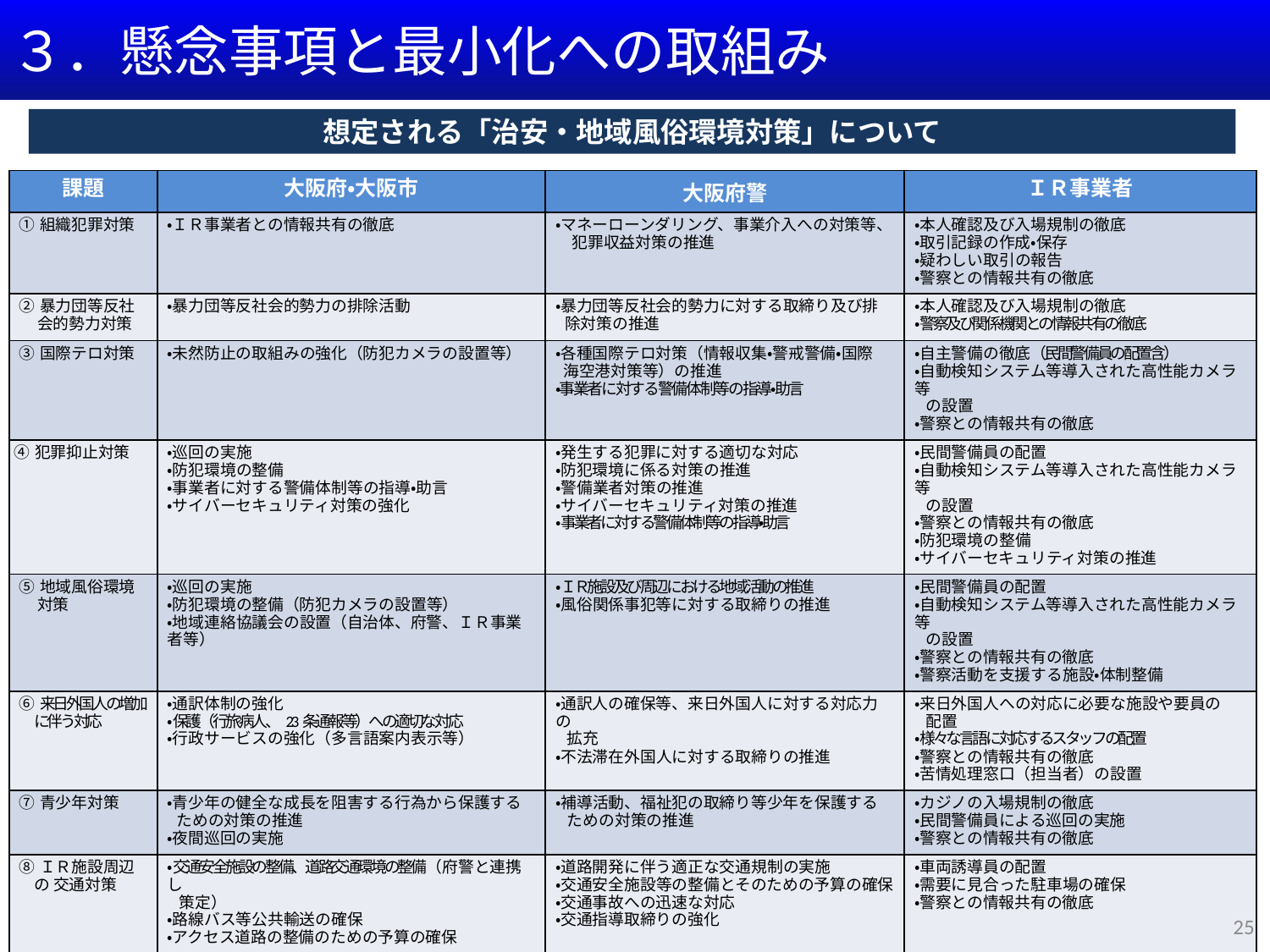

３．懸念事項と最小化への取組み
想定される「治安・地域風俗環境対策」について
| 課題 | 大阪府・大阪市 | 大阪府警 | ＩＲ事業者 |
| --- | --- | --- | --- |
| ①組織犯罪対策 | ・ＩＲ事業者との情報共有の徹底 | ・マネーローンダリング、事業介入への対策等、 犯罪収益対策の推進 | ・本人確認及び入場規制の徹底 ・取引記録の作成・保存 ・疑わしい取引の報告 ・警察との情報共有の徹底 |
| ②暴力団等反社会的勢力対策 | ・暴力団等反社会的勢力の排除活動 | ・暴力団等反社会的勢力に対する取締り及び排除対策の推進 | ・本人確認及び入場規制の徹底 ・警察及び関係機関との情報共有の徹底 |
| ③国際テロ対策 | ・未然防止の取組みの強化（防犯カメラの設置等） | ・各種国際テロ対策（情報収集・警戒警備・国際　海空港対策等）の推進 ・事業者に対する警備体制等の指導・助言 | ・自主警備の徹底（民間警備員の配置含） ・自動検知システム等導入された高性能カメラ等 の設置 ・警察との情報共有の徹底 |
| ④犯罪抑止対策 | ・巡回の実施 ・防犯環境の整備 ・事業者に対する警備体制等の指導・助言 ・サイバーセキュリティ対策の強化 | ・発生する犯罪に対する適切な対応 ・防犯環境に係る対策の推進 ・警備業者対策の推進 ・サイバーセキュリティ対策の推進 ・事業者に対する警備体制等の指導・助言 | ・民間警備員の配置 ・自動検知システム等導入された高性能カメラ等 の設置 ・警察との情報共有の徹底 ・防犯環境の整備 ・サイバーセキュリティ対策の推進 |
| ⑤地域風俗環境 対策 | ・巡回の実施 ・防犯環境の整備（防犯カメラの設置等） ・地域連絡協議会の設置（自治体、府警、ＩＲ事業者等） | ・ＩＲ施設及び周辺における地域活動の推進 ・風俗関係事犯等に対する取締りの推進 | ・民間警備員の配置 ・自動検知システム等導入された高性能カメラ等 の設置 ・警察との情報共有の徹底 ・警察活動を支援する施設・体制整備 |
| ⑥来日外国人の増加に伴う対応 | ・通訳体制の強化 ・保護（行旅病人、23条通報等）への適切な対応 ・行政サービスの強化（多言語案内表示等） | ・通訳人の確保等、来日外国人に対する対応力の 拡充 ・不法滞在外国人に対する取締りの推進 | ・来日外国人への対応に必要な施設や要員の 配置 ・様々な言語に対応するスタッフの配置 ・警察との情報共有の徹底 ・苦情処理窓口（担当者）の設置 |
| ⑦青少年対策 | ・青少年の健全な成長を阻害する行為から保護する ための対策の推進 ・夜間巡回の実施 | ・補導活動、福祉犯の取締り等少年を保護する ための対策の推進 | ・カジノの入場規制の徹底 ・民間警備員による巡回の実施 ・警察との情報共有の徹底 |
| ⑧ＩＲ施設周辺の 交通対策 | ・交通安全施設の整備、道路交通環境の整備（府警と連携し 策定） ・路線バス等公共輸送の確保 ・アクセス道路の整備のための予算の確保 | ・道路開発に伴う適正な交通規制の実施 ・交通安全施設等の整備とそのための予算の確保 ・交通事故への迅速な対応 ・交通指導取締りの強化 | ・車両誘導員の配置 ・需要に見合った駐車場の確保 ・警察との情報共有の徹底 |
25